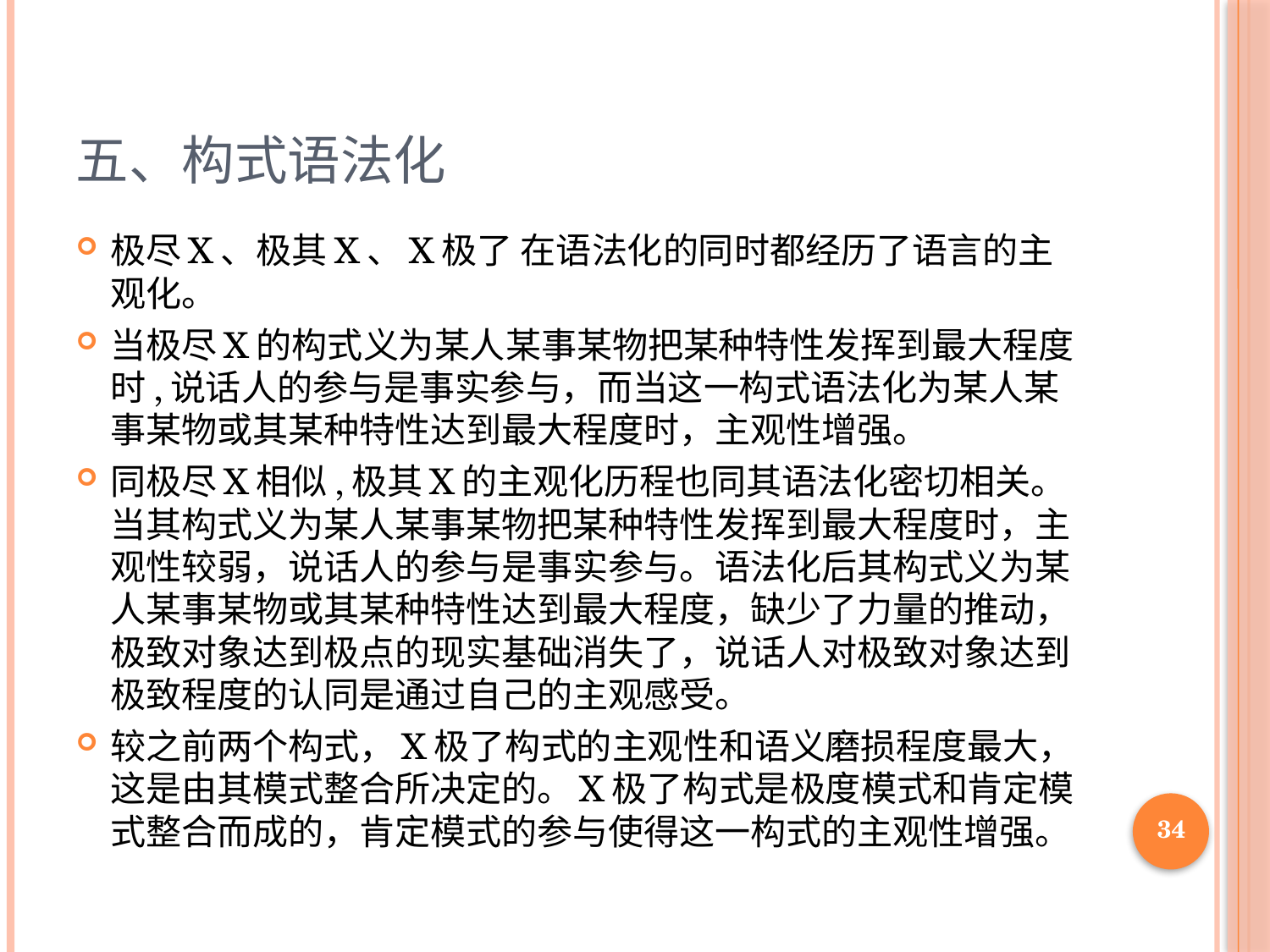

# 五、构式语法化
极尽X、极其X、X极了 在语法化的同时都经历了语言的主观化。
当极尽X的构式义为某人某事某物把某种特性发挥到最大程度时,说话人的参与是事实参与，而当这一构式语法化为某人某事某物或其某种特性达到最大程度时，主观性增强。
同极尽X相似,极其X的主观化历程也同其语法化密切相关。当其构式义为某人某事某物把某种特性发挥到最大程度时，主观性较弱，说话人的参与是事实参与。语法化后其构式义为某人某事某物或其某种特性达到最大程度，缺少了力量的推动，极致对象达到极点的现实基础消失了，说话人对极致对象达到极致程度的认同是通过自己的主观感受。
较之前两个构式，X极了构式的主观性和语义磨损程度最大，这是由其模式整合所决定的。X极了构式是极度模式和肯定模式整合而成的，肯定模式的参与使得这一构式的主观性增强。

34